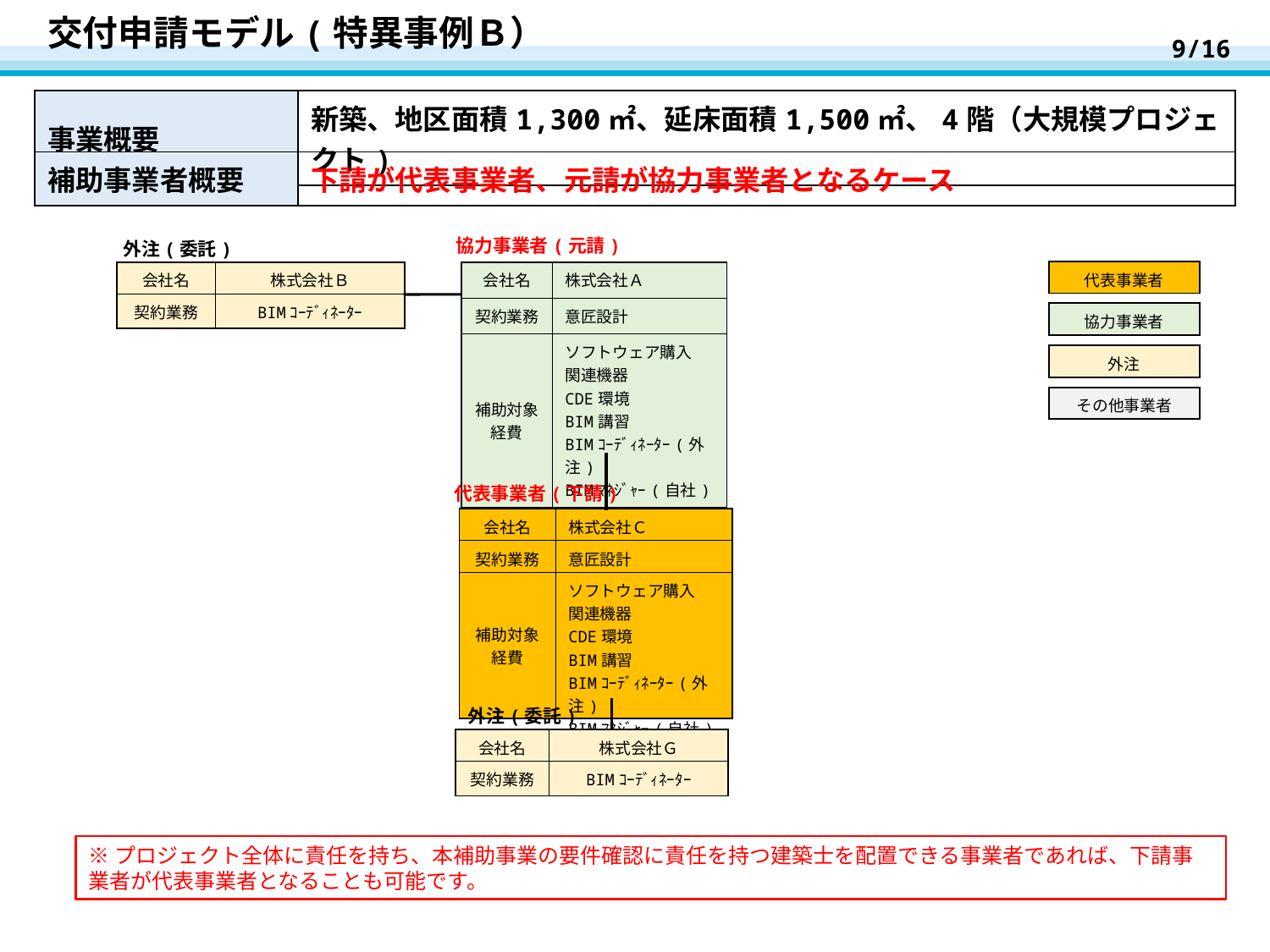

9/16
# 交付申請モデル(特異事例Ｂ）
| 事業概要 | 新築、地区面積1,300㎡、延床面積1,500㎡、4階（大規模プロジェクト) |
| --- | --- |
| 補助事業者概要 | 下請が代表事業者、元請が協力事業者となるケース |
| --- | --- |
協力事業者(元請)
外注(委託)
| 代表事業者 |
| --- |
| 会社名 | 株式会社Ｂ |
| --- | --- |
| 契約業務 | BIMｺｰﾃﾞｨﾈｰﾀｰ |
| 会社名 | 株式会社Ａ |
| --- | --- |
| 契約業務 | 意匠設計 |
| 補助対象経費 | ソフトウェア購入 関連機器 CDE環境 BIM講習 BIMｺｰﾃﾞｨﾈｰﾀｰ(外注) BIMﾏﾈｼﾞｬｰ(自社) |
| 協力事業者 |
| --- |
| 外注 |
| --- |
| その他事業者 |
| --- |
代表事業者(下請)
| 会社名 | 株式会社Ｃ |
| --- | --- |
| 契約業務 | 意匠設計 |
| 補助対象経費 | ソフトウェア購入 関連機器 CDE環境 BIM講習 BIMｺｰﾃﾞｨﾈｰﾀｰ(外注) BIMﾏﾈｼﾞｬｰ(自社) |
外注(委託)
| 会社名 | 株式会社Ｇ |
| --- | --- |
| 契約業務 | BIMｺｰﾃﾞｨﾈｰﾀｰ |
※プロジェクト全体に責任を持ち、本補助事業の要件確認に責任を持つ建築士を配置できる事業者であれば、下請事業者が代表事業者となることも可能です。